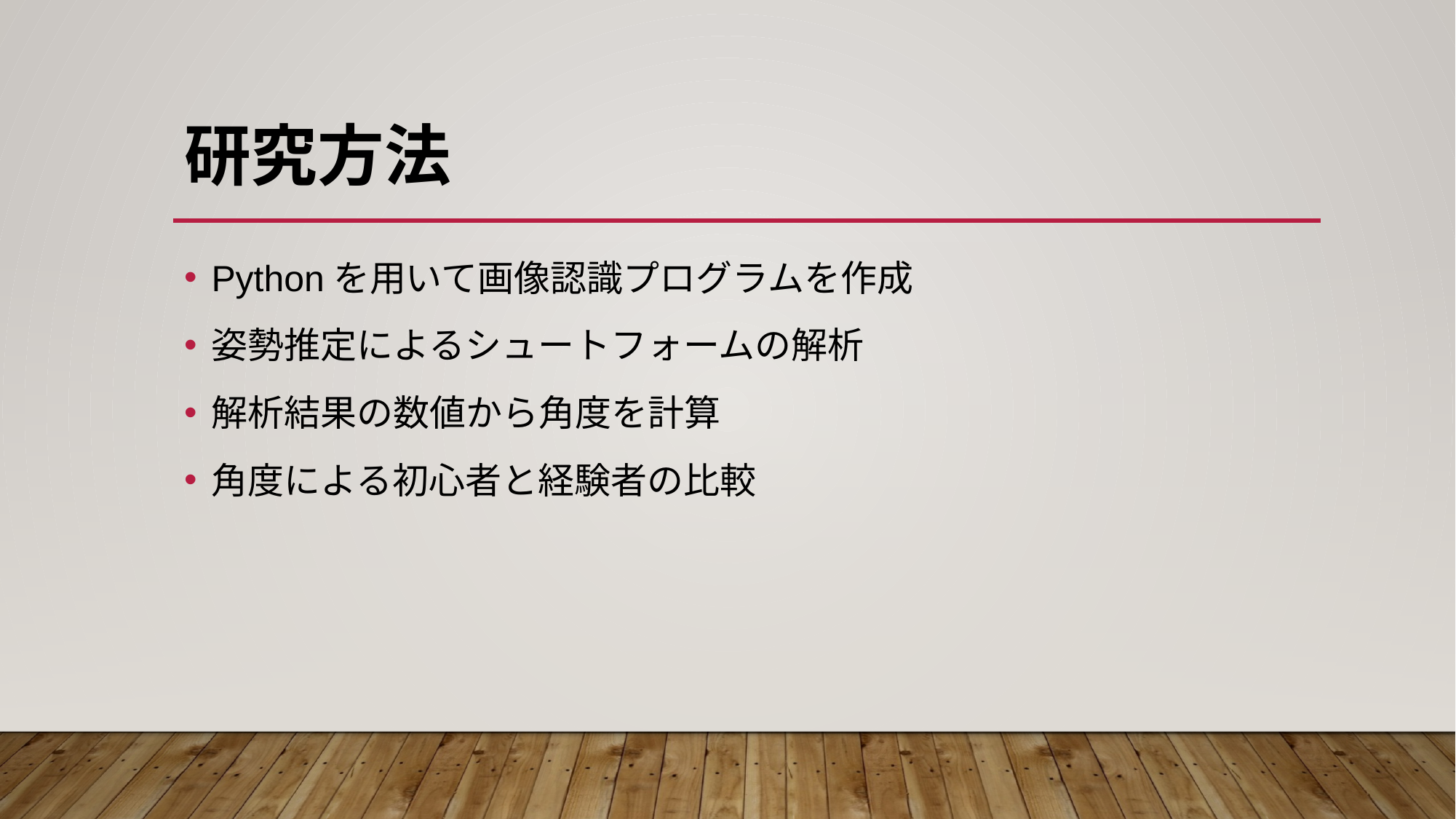

# 研究方法
Pythonを用いて画像認識プログラムを作成
姿勢推定によるシュートフォームの解析
解析結果の数値から角度を計算
角度による初心者と経験者の比較